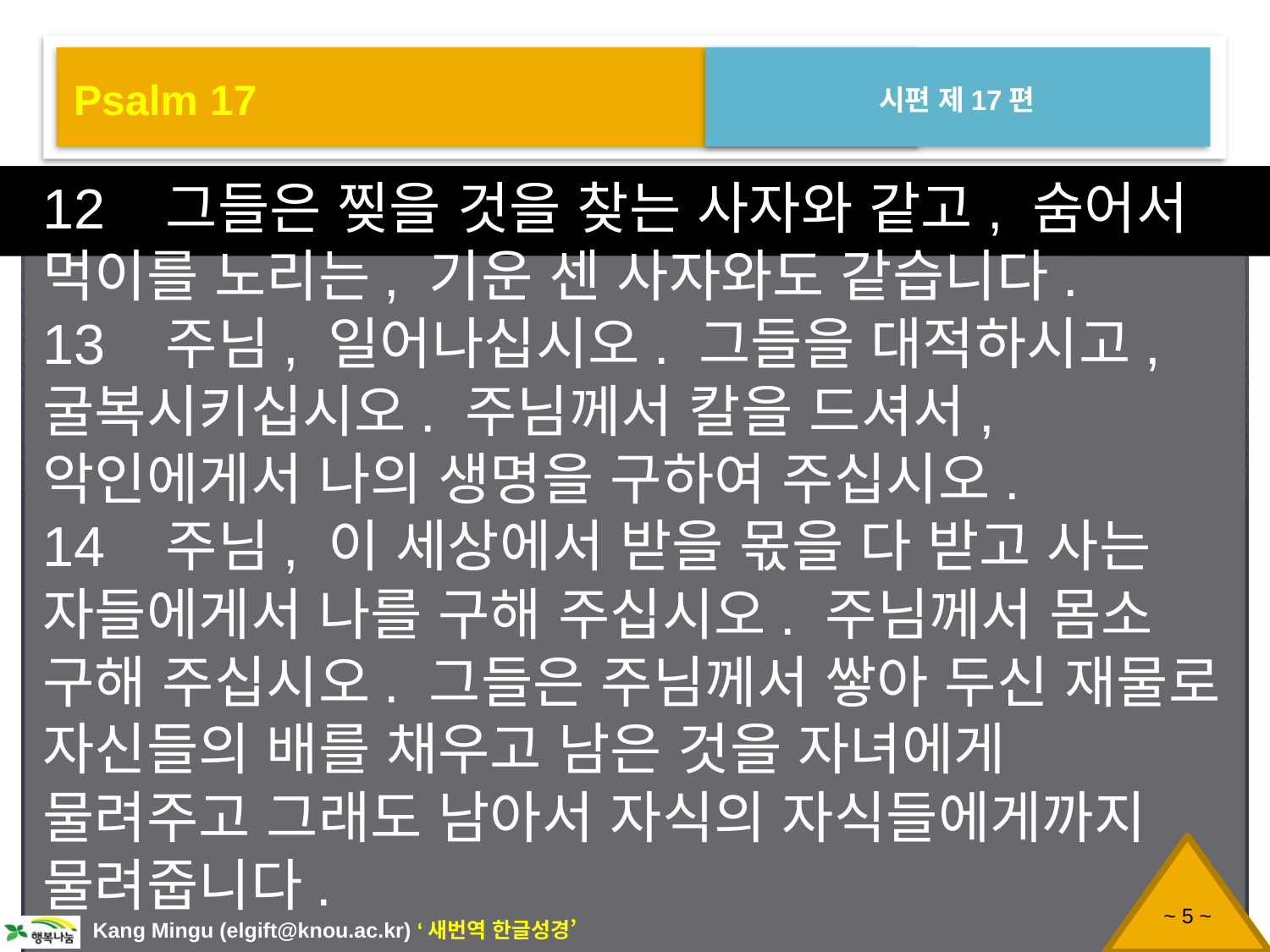

Psalm 17
시편 제17편
12   그들은 찢을 것을 찾는 사자와 같고, 숨어서 먹이를 노리는, 기운 센 사자와도 같습니다.
13   주님, 일어나십시오. 그들을 대적하시고, 굴복시키십시오. 주님께서 칼을 드셔서, 악인에게서 나의 생명을 구하여 주십시오.
14   주님, 이 세상에서 받을 몫을 다 받고 사는 자들에게서 나를 구해 주십시오. 주님께서 몸소 구해 주십시오. 그들은 주님께서 쌓아 두신 재물로 자신들의 배를 채우고 남은 것을 자녀에게 물려주고 그래도 남아서 자식의 자식들에게까지 물려줍니다.